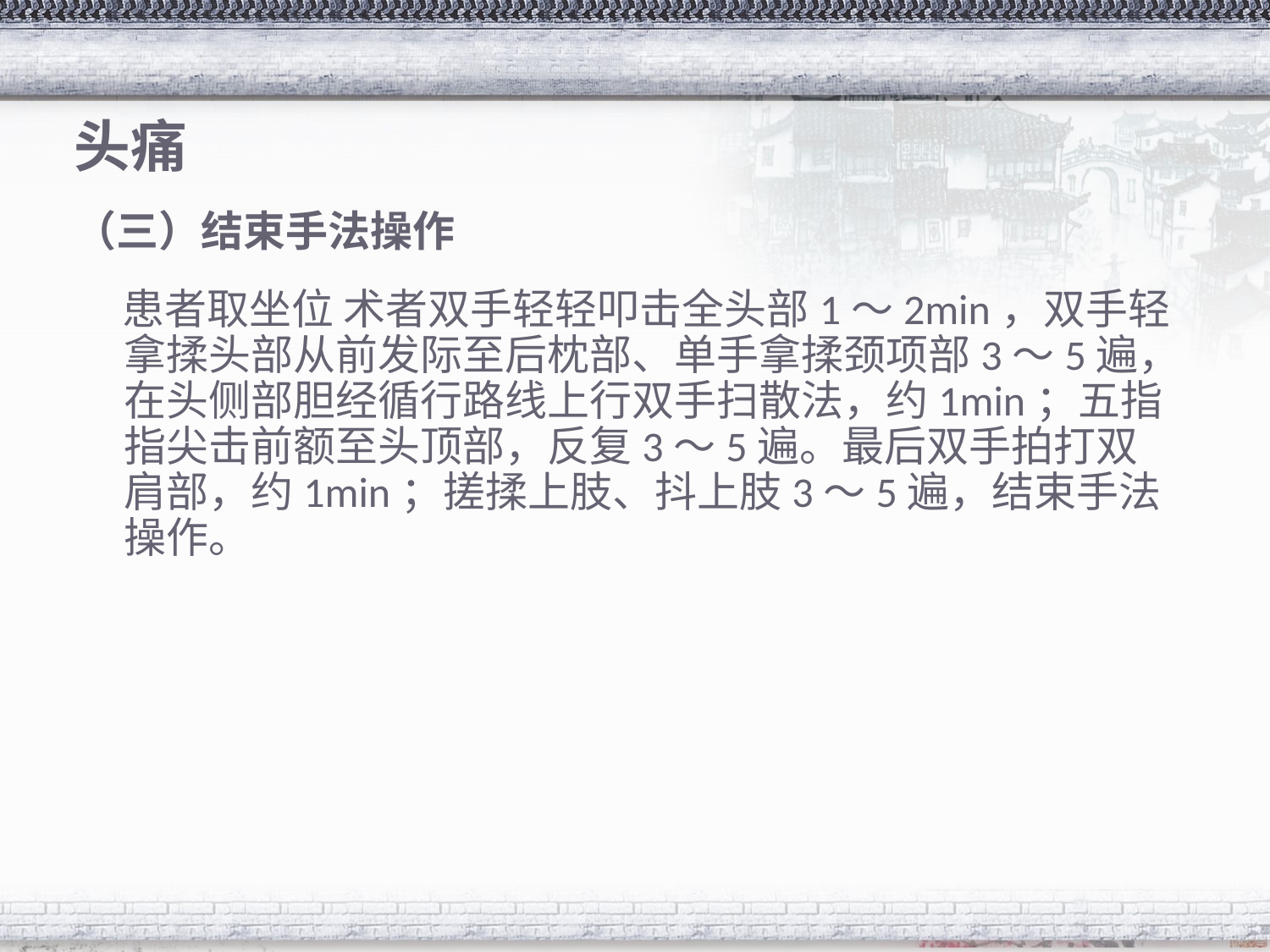

# 头痛
（三）结束手法操作
    患者取坐位 术者双手轻轻叩击全头部1～2min，双手轻拿揉头部从前发际至后枕部、单手拿揉颈项部3～5遍，在头侧部胆经循行路线上行双手扫散法，约1min；五指指尖击前额至头顶部，反复3～5遍。最后双手拍打双肩部，约1min；搓揉上肢、抖上肢3～5遍，结束手法操作。